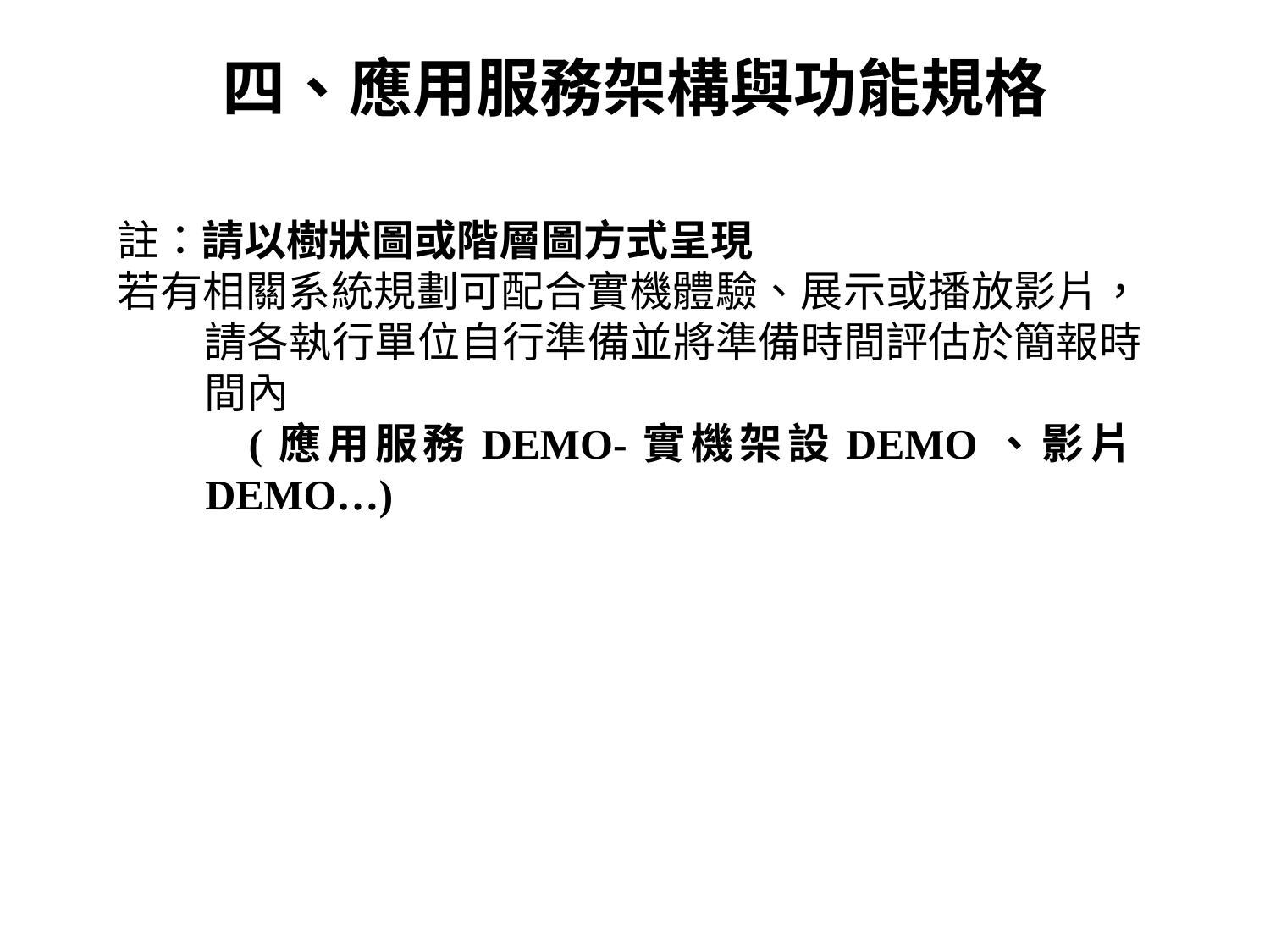

四、應用服務架構與功能規格
註：請以樹狀圖或階層圖方式呈現
若有相關系統規劃可配合實機體驗、展示或播放影片，請各執行單位自行準備並將準備時間評估於簡報時間內
        (應用服務DEMO-實機架設DEMO、影片DEMO…)